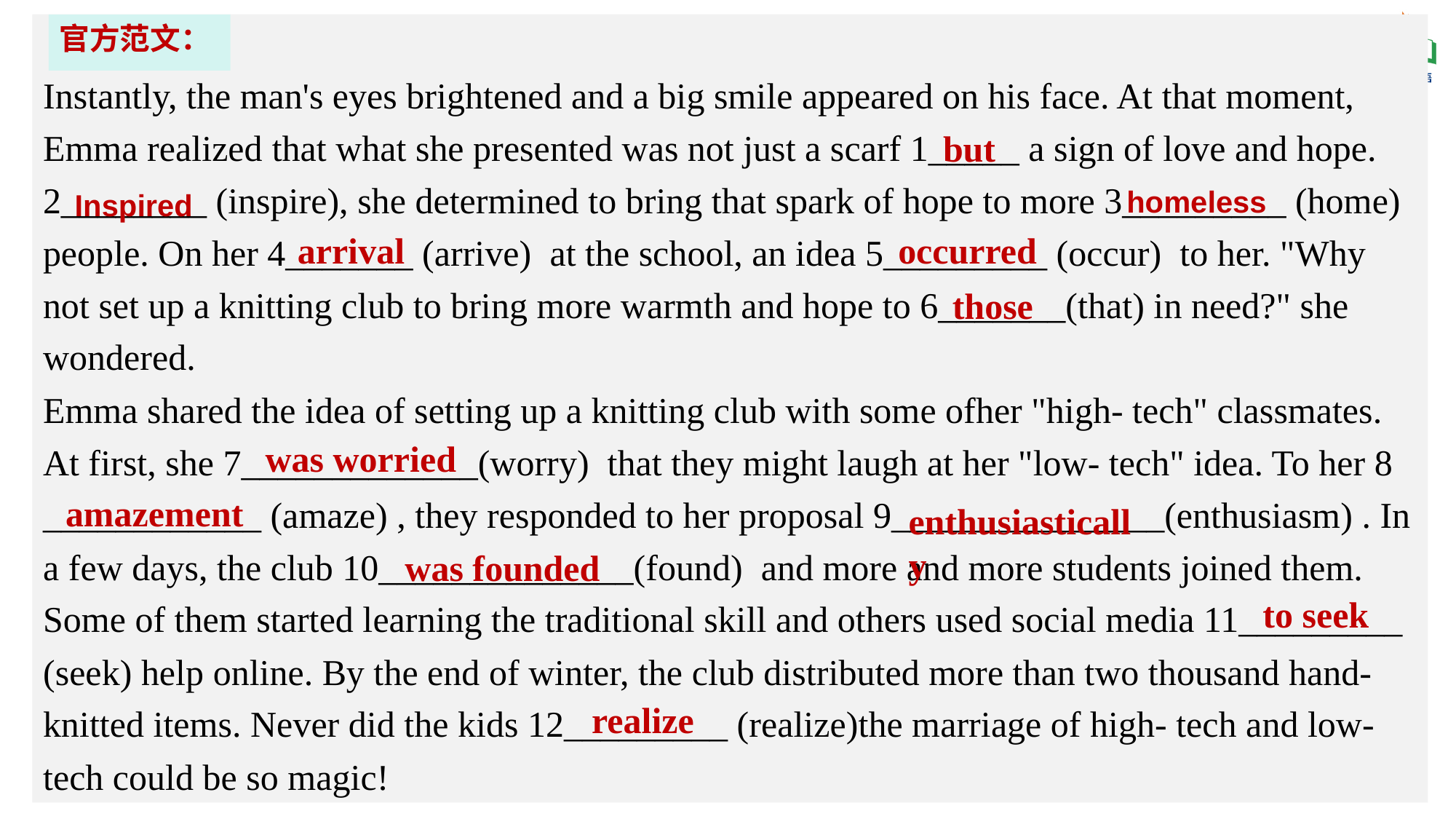

Instantly, the man's eyes brightened and a big smile appeared on his face. At that moment, Emma realized that what she presented was not just a scarf 1_____ a sign of love and hope. 2________ (inspire), she determined to bring that spark of hope to more 3_________ (home)  people. On her 4_______ (arrive)  at the school, an idea 5_________ (occur)  to her. "Why not set up a knitting club to bring more warmth and hope to 6_______(that) in need?" she wondered.
Emma shared the idea of setting up a knitting club with some ofher "high- tech" classmates. At first, she 7_____________(worry)  that they might laugh at her "low- tech" idea. To her 8 ____________ (amaze) , they responded to her proposal 9_______________(enthusiasm) . In a few days, the club 10______________(found)  and more and more students joined them. Some of them started learning the traditional skill and others used social media 11_________ (seek) help online. By the end of winter, the club distributed more than two thousand hand- knitted items. Never did the kids 12_________ (realize)the marriage of high- tech and low- tech could be so magic!
官方范文：

but
homeless
Inspired
arrival
occurred
those
was worried
amazement
enthusiastically
was founded
 to seek
 realize